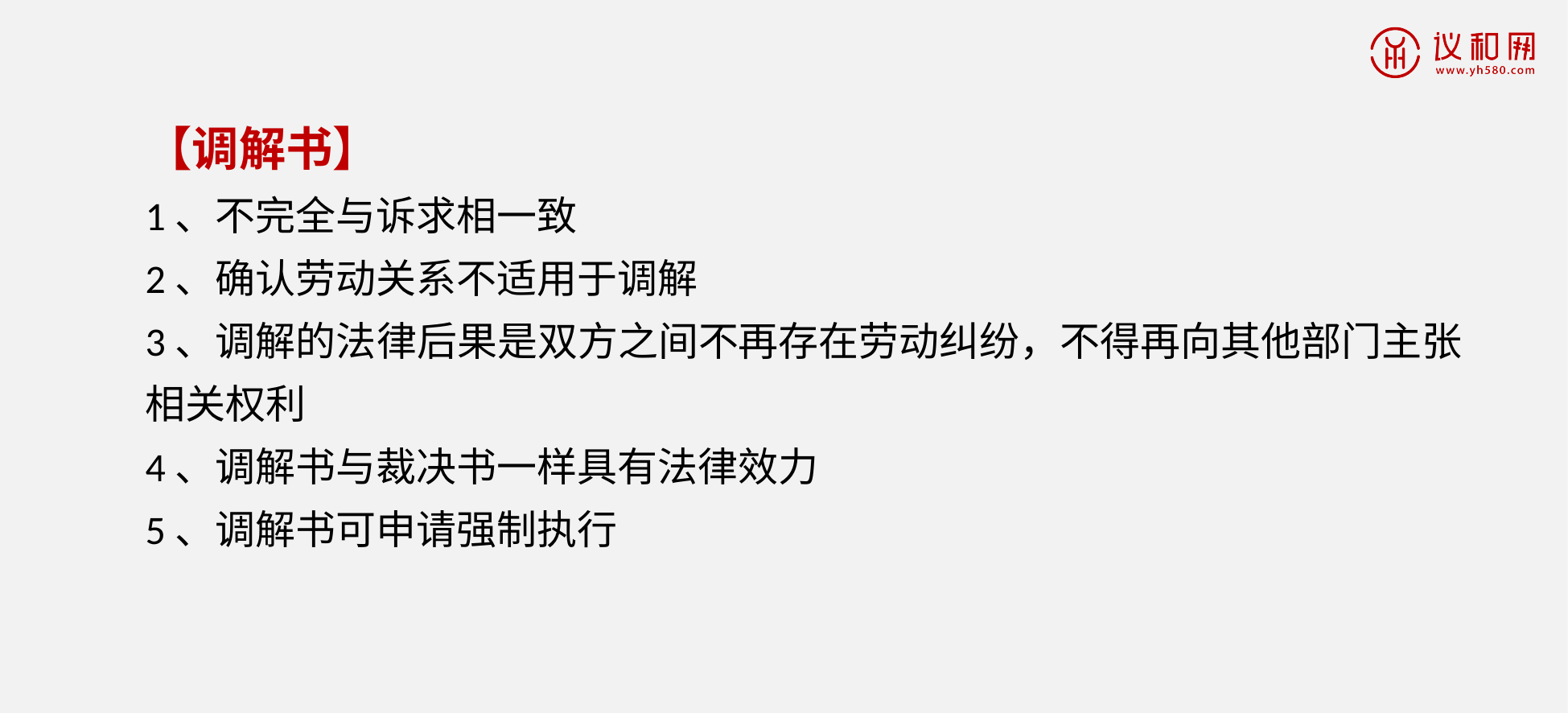

【调解书】
1、不完全与诉求相一致
2、确认劳动关系不适用于调解
3、调解的法律后果是双方之间不再存在劳动纠纷，不得再向其他部门主张相关权利
4、调解书与裁决书一样具有法律效力
5、调解书可申请强制执行